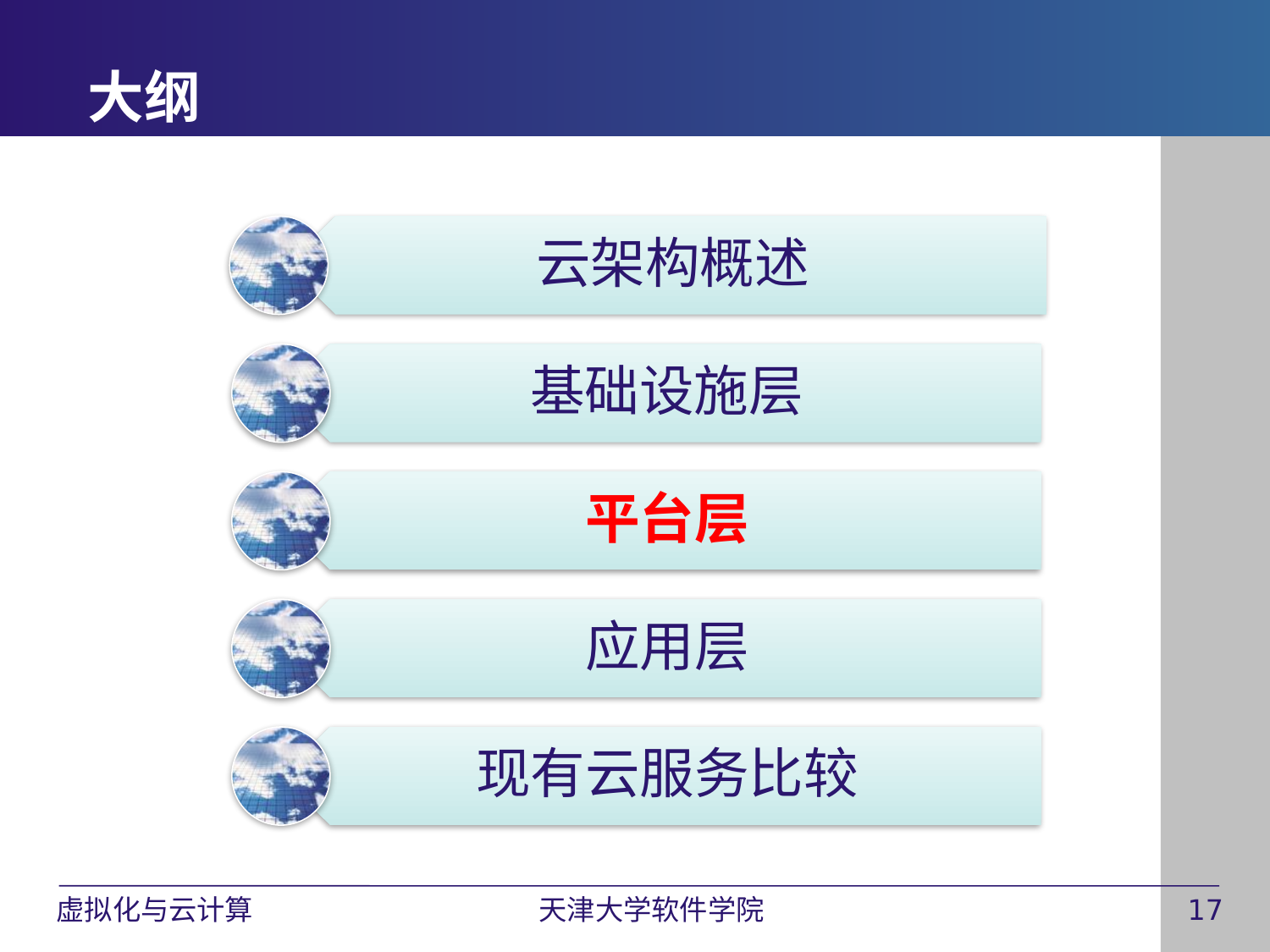

# 大纲

云架构概述
基础设施层
平台层
应用层
现有云服务比较